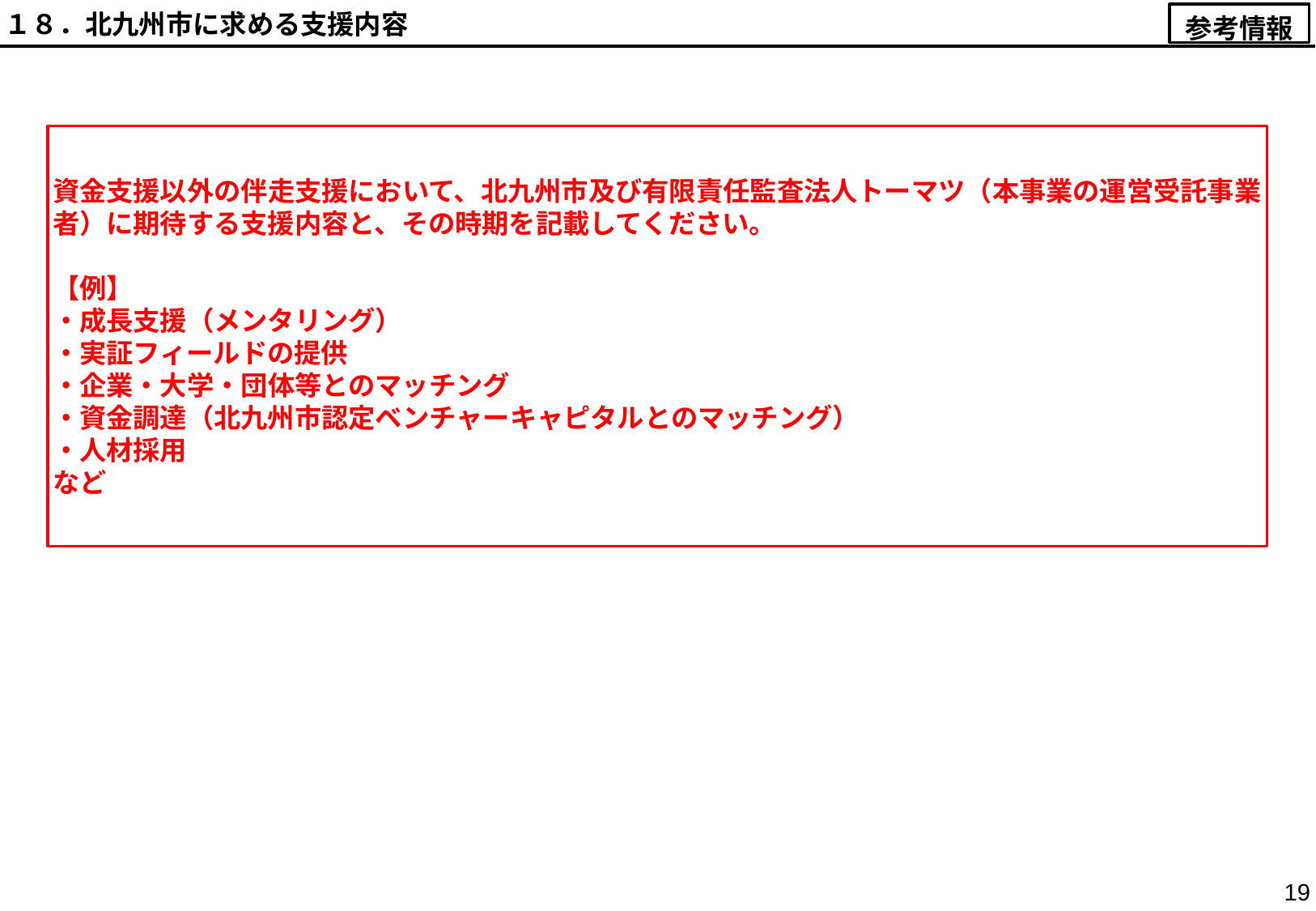

１８．北九州市に求める支援内容
参考情報
資金支援以外の伴走支援において、北九州市及び有限責任監査法人トーマツ（本事業の運営受託事業者）に期待する支援内容と、その時期を記載してください。

【例】
・成長支援（メンタリング）
・実証フィールドの提供
・企業・大学・団体等とのマッチング
・資金調達（北九州市認定ベンチャーキャピタルとのマッチング）
・人材採用
など
19